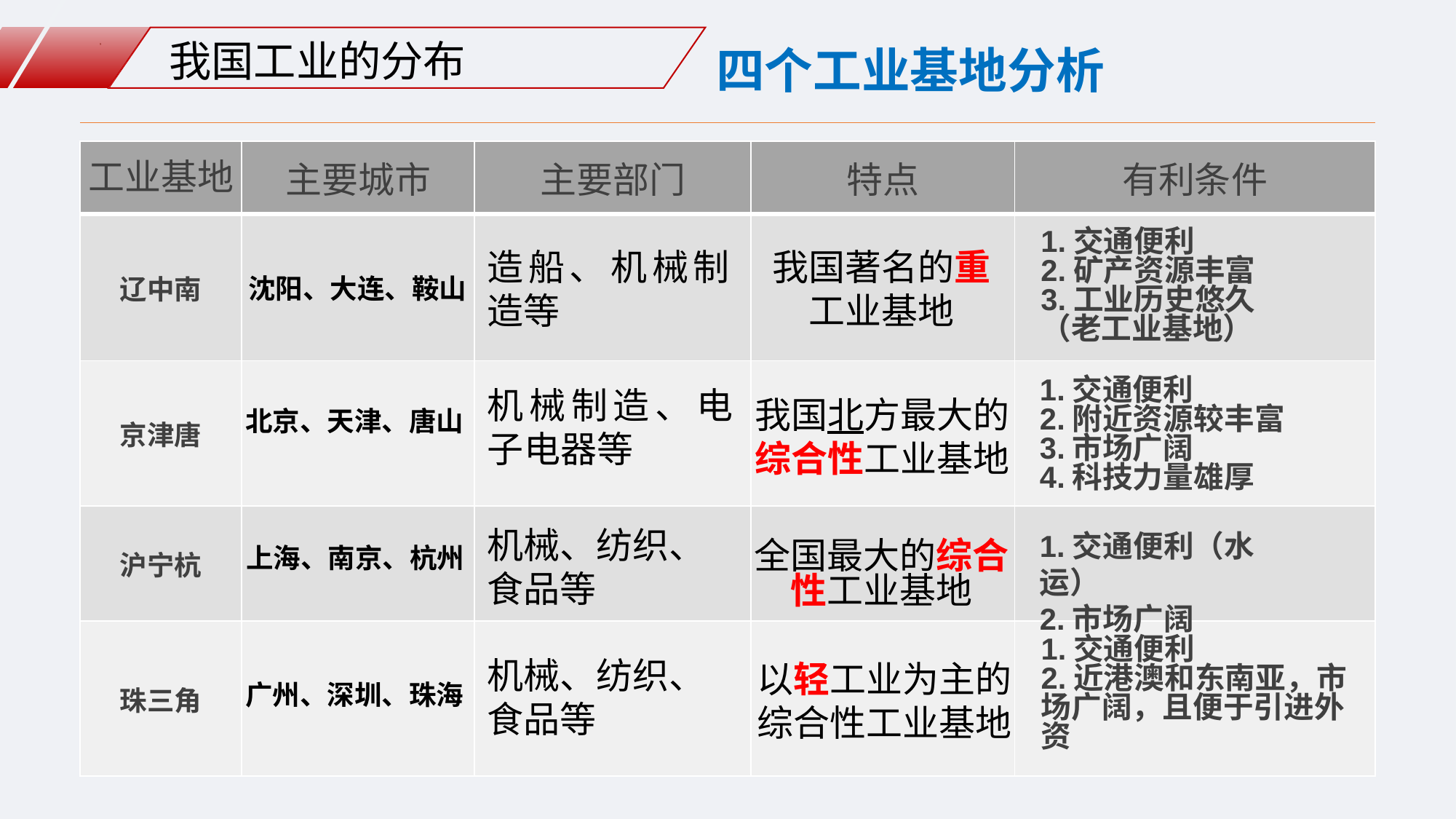

我国工业的分布

四个工业基地分析
| 工业基地 | 主要城市 | 主要部门 | 特点 | 有利条件 |
| --- | --- | --- | --- | --- |
| 辽中南 |  |  |  |  |
| 京津唐 |  |  |  |  |
| 沪宁杭 |  |  |  |  |
| 珠三角 |  |  |  |  |
1.交通便利
2.矿产资源丰富
3.工业历史悠久
（老工业基地）
造船、机械制造等
我国著名的重工业基地
沈阳、大连、鞍山
1.交通便利
2.附近资源较丰富
3.市场广阔
4.科技力量雄厚
机械制造、电子电器等
我国北方最大的综合性工业基地
北京、天津、唐山
机械、纺织、食品等
1.交通便利（水运）
2.市场广阔
全国最大的综合性工业基地
上海、南京、杭州
1.交通便利
2.近港澳和东南亚，市场广阔，且便于引进外资
机械、纺织、食品等
以轻工业为主的综合性工业基地
广州、深圳、珠海